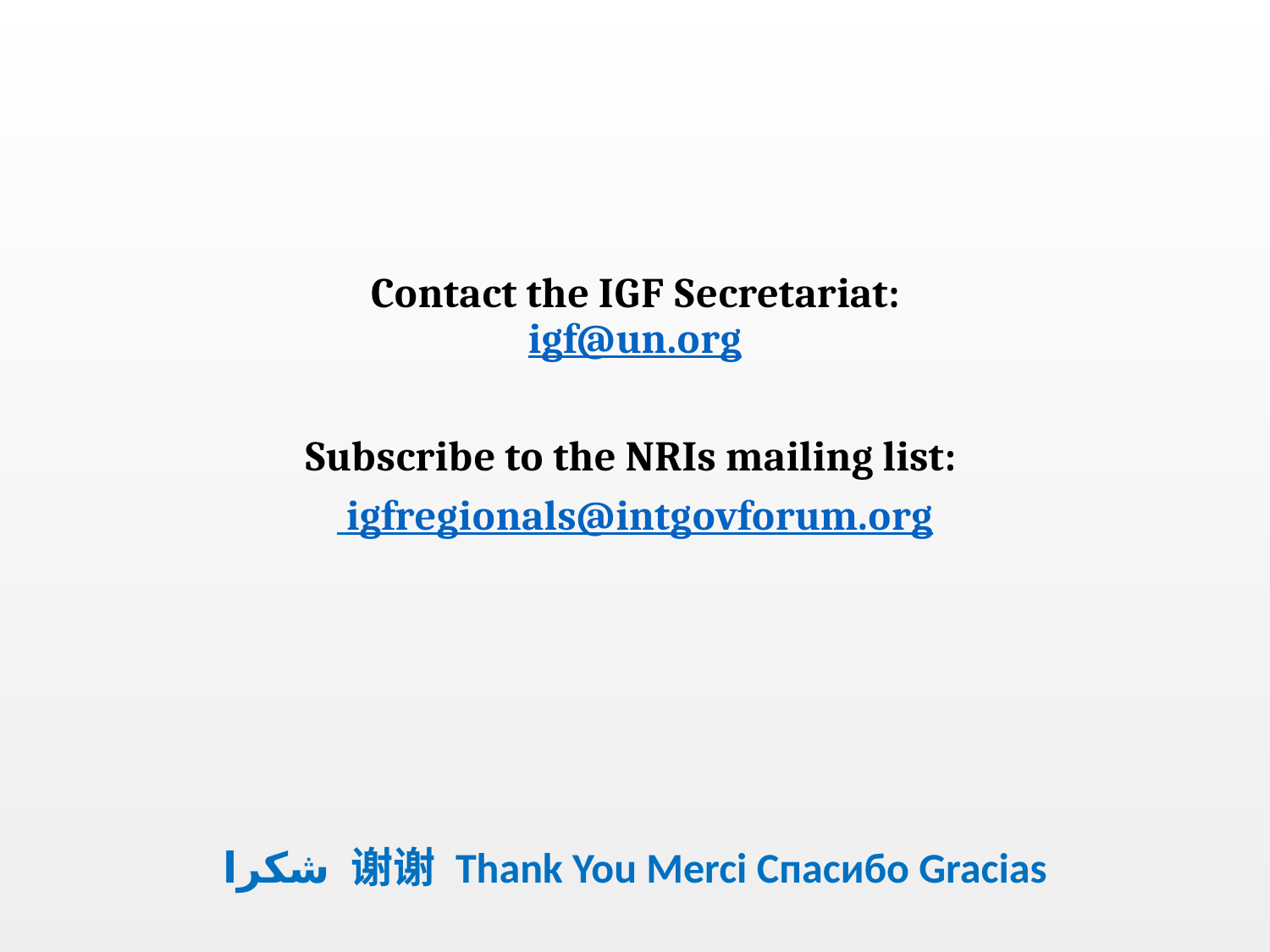

Contact the IGF Secretariat:
igf@un.org

Subscribe to the NRIs mailing list:
 igfregionals@intgovforum.org

شكرا 谢谢 Thank You Merci Спасибо Gracias